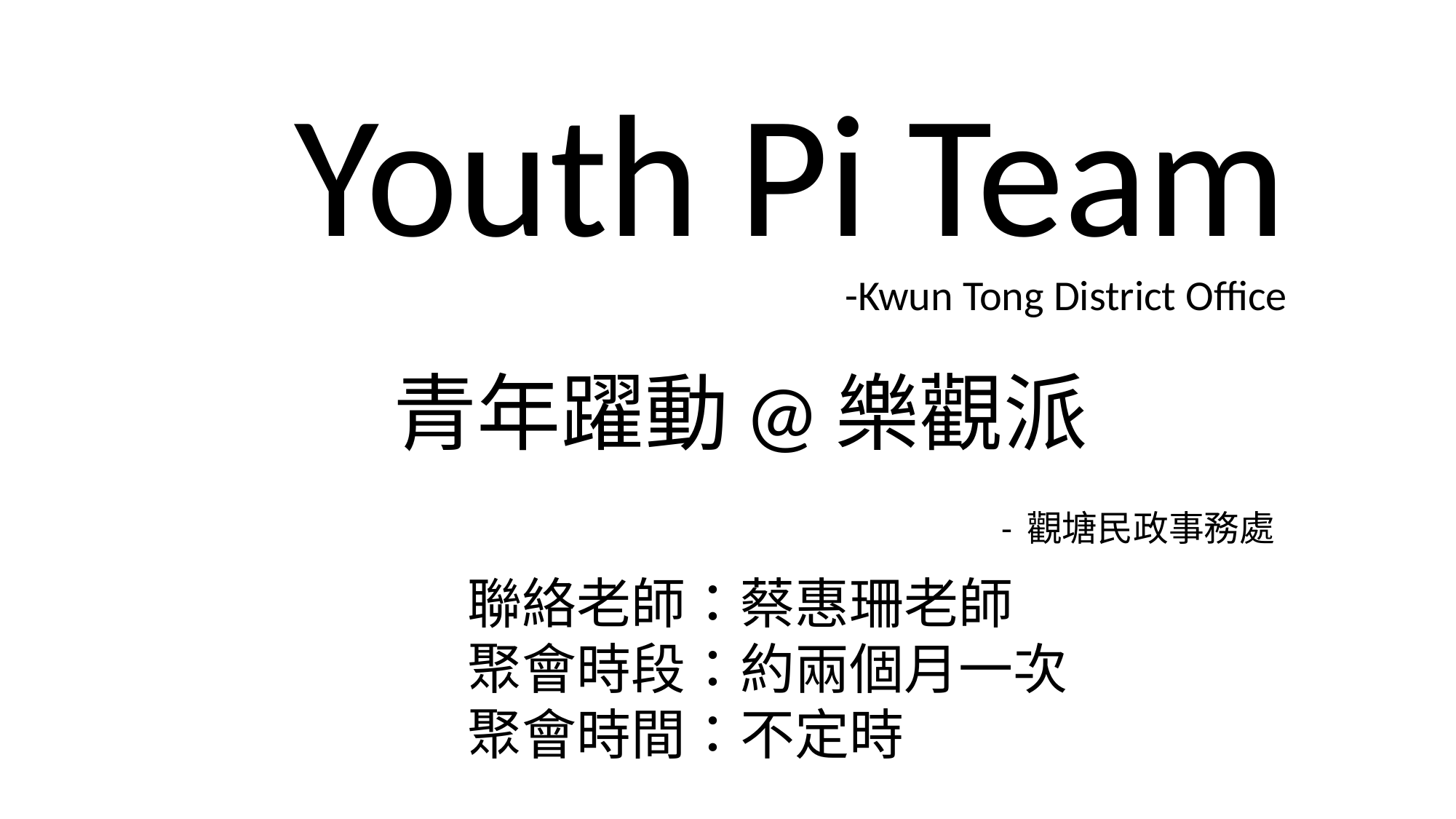

# Youth Pi Team -Kwun Tong District Office
青年躍動@樂觀派
  - 觀塘民政事務處
聯絡老師：蔡惠珊老師
聚會時段：約兩個月一次
聚會時間：不定時